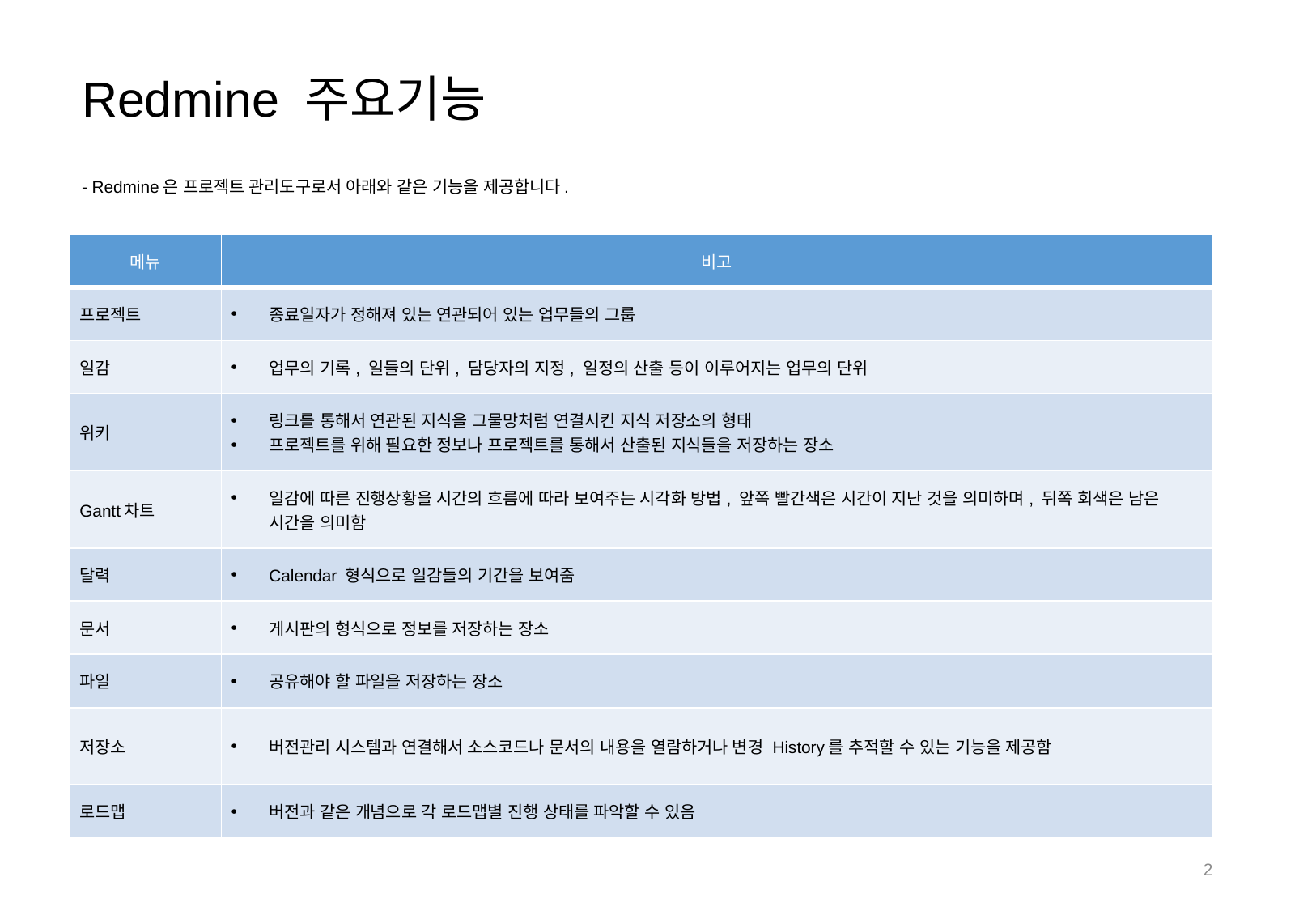

# Redmine 주요기능
- Redmine은 프로젝트 관리도구로서 아래와 같은 기능을 제공합니다.
| 메뉴 | 비고 |
| --- | --- |
| 프로젝트 | 종료일자가 정해져 있는 연관되어 있는 업무들의 그룹 |
| 일감 | 업무의 기록, 일들의 단위, 담당자의 지정, 일정의 산출 등이 이루어지는 업무의 단위 |
| 위키 | 링크를 통해서 연관된 지식을 그물망처럼 연결시킨 지식 저장소의 형태 프로젝트를 위해 필요한 정보나 프로젝트를 통해서 산출된 지식들을 저장하는 장소 |
| Gantt차트 | 일감에 따른 진행상황을 시간의 흐름에 따라 보여주는 시각화 방법, 앞쪽 빨간색은 시간이 지난 것을 의미하며, 뒤쪽 회색은 남은 시간을 의미함 |
| 달력 | Calendar 형식으로 일감들의 기간을 보여줌 |
| 문서 | 게시판의 형식으로 정보를 저장하는 장소 |
| 파일 | 공유해야 할 파일을 저장하는 장소 |
| 저장소 | 버전관리 시스템과 연결해서 소스코드나 문서의 내용을 열람하거나 변경 History를 추적할 수 있는 기능을 제공함 |
| 로드맵 | 버전과 같은 개념으로 각 로드맵별 진행 상태를 파악할 수 있음 |
2